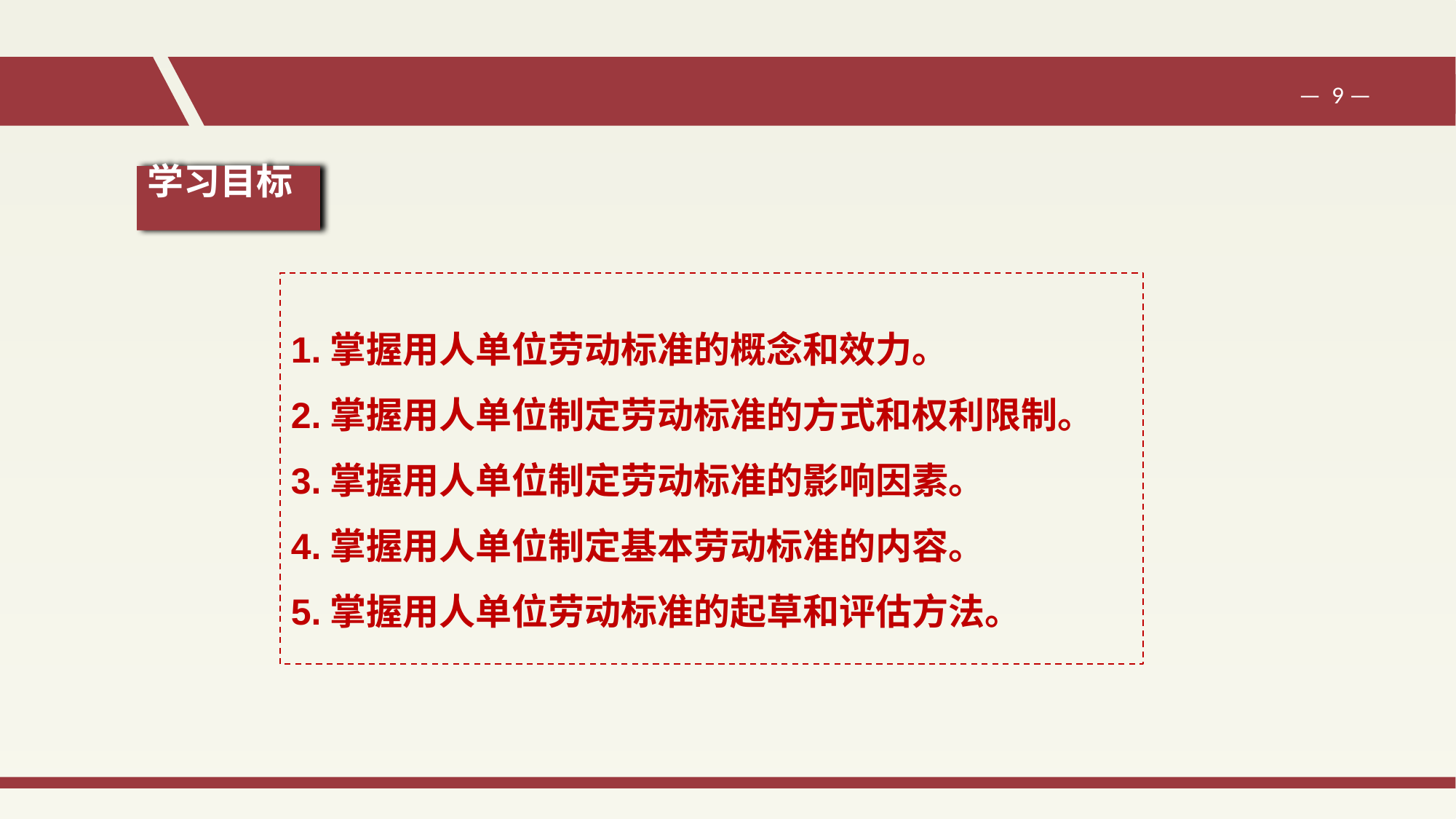

学习目标
1.掌握用人单位劳动标准的概念和效力。
2.掌握用人单位制定劳动标准的方式和权利限制。
3.掌握用人单位制定劳动标准的影响因素。
4.掌握用人单位制定基本劳动标准的内容。
5.掌握用人单位劳动标准的起草和评估方法。